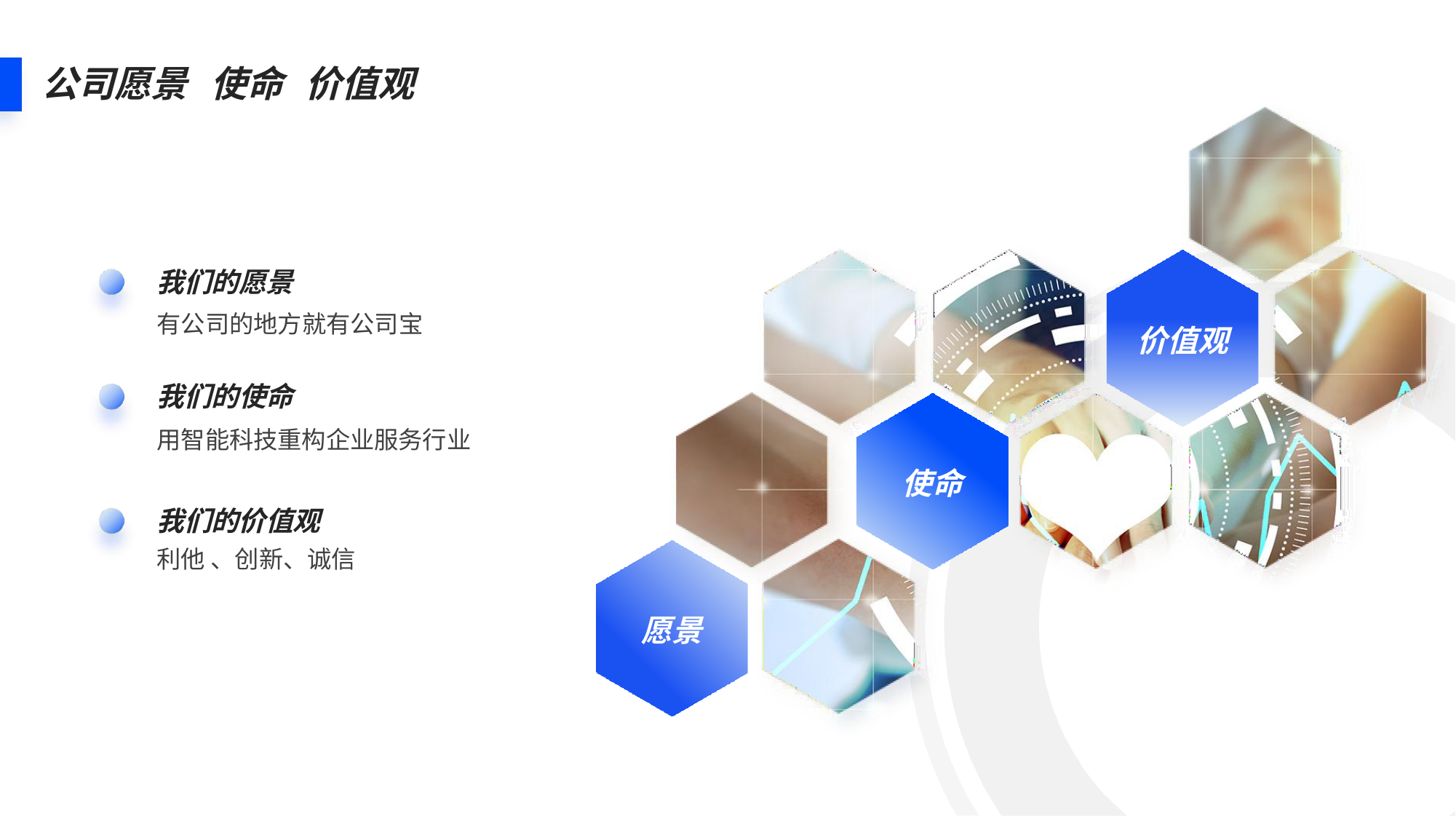

# 公司愿景	使命	价值观

我们的愿景
有公司的地方就有公司宝

价值观
我们的使命
用智能科技重构企业服务行业

使命
我们的价值观
利他 、创新、诚信

愿景